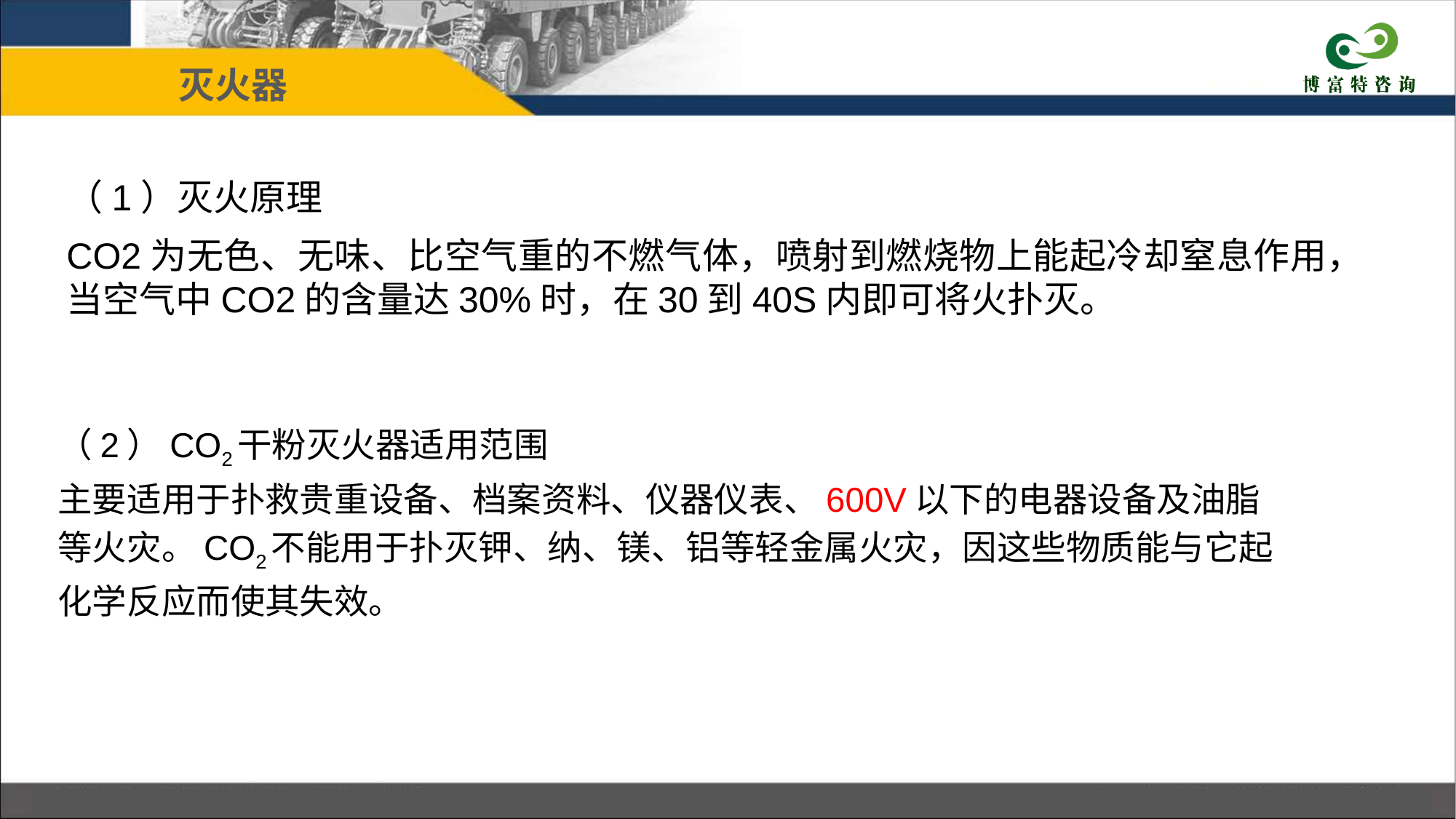

灭火器
目   录
（1）灭火原理

CO2为无色、无味、比空气重的不燃气体，喷射到燃烧物上能起冷却窒息作用，当空气中CO2的含量达30%时，在30到40S内即可将火扑灭。
（2）CO2干粉灭火器适用范围
主要适用于扑救贵重设备、档案资料、仪器仪表、600V以下的电器设备及油脂
等火灾。CO2不能用于扑灭钾、纳、镁、铝等轻金属火灾，因这些物质能与它起
化学反应而使其失效。